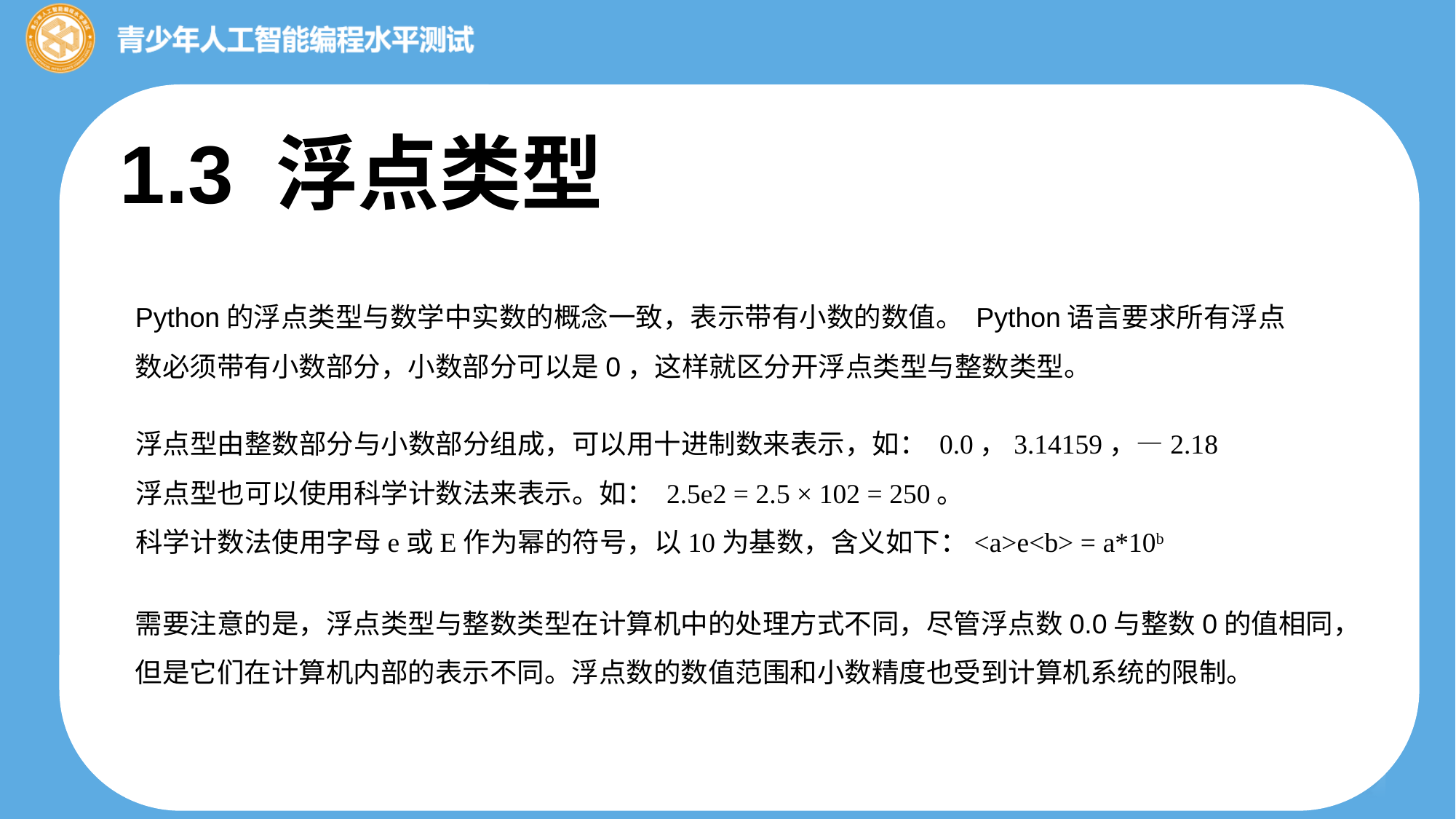

1.3 浮点类型
Python的浮点类型与数学中实数的概念一致，表示带有小数的数值。 Python语言要求所有浮点数必须带有小数部分，小数部分可以是0，这样就区分开浮点类型与整数类型。
浮点型由整数部分与小数部分组成，可以用十进制数来表示，如： 0.0，3.14159，—2.18
浮点型也可以使用科学计数法来表示。如： 2.5e2 = 2.5 × 102 = 250。
科学计数法使用字母e或E作为幂的符号，以10为基数，含义如下：<a>e<b> = a*10b
需要注意的是，浮点类型与整数类型在计算机中的处理方式不同，尽管浮点数0.0与整数0的值相同，但是它们在计算机内部的表示不同。浮点数的数值范围和小数精度也受到计算机系统的限制。